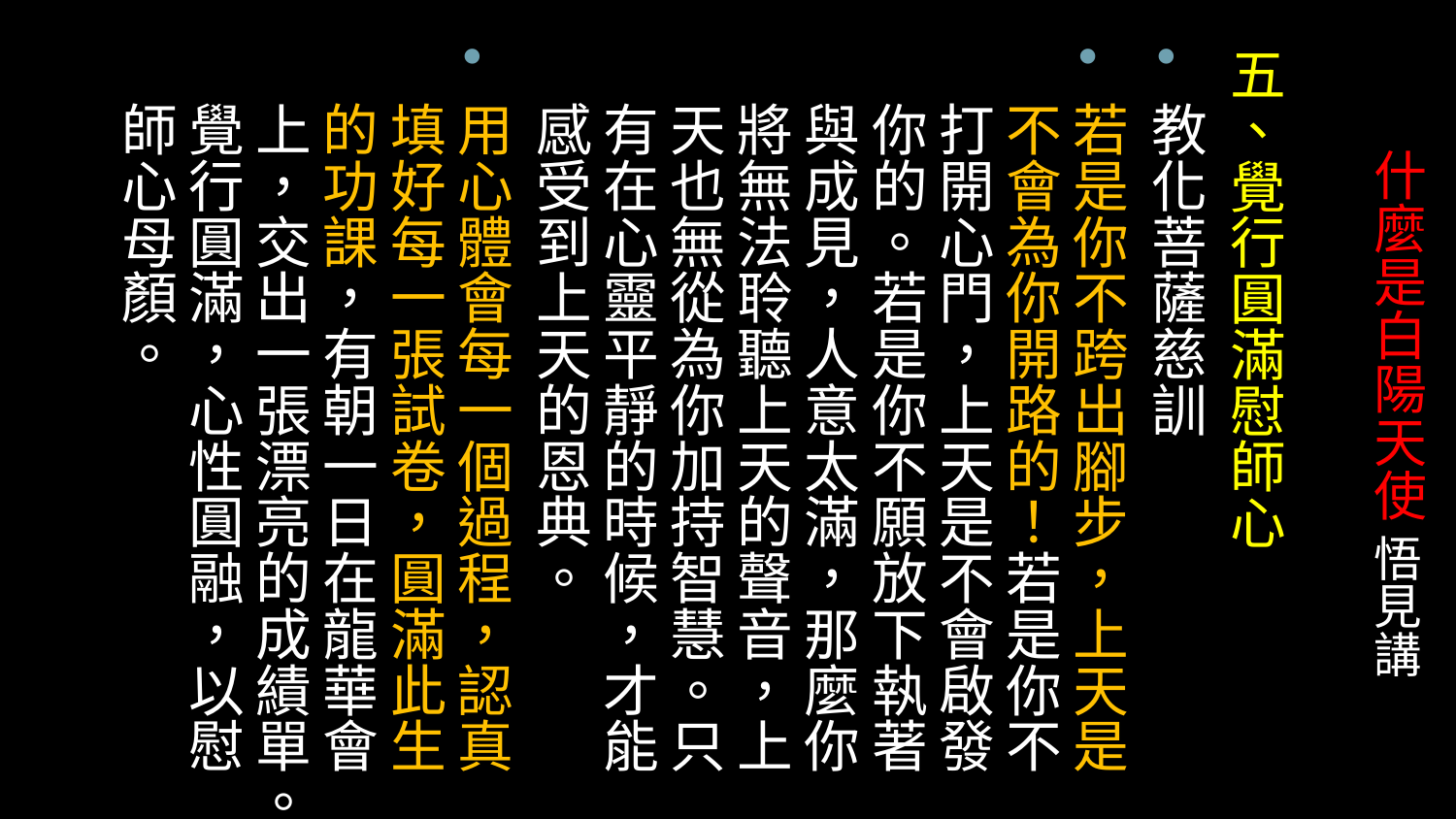

五、覺行圓滿慰師心
教化菩薩慈訓
若是你不跨出腳步，上天是不會為你開路的！若是你不打開心門，上天是不會啟發你的。若是你不願放下執著與成見，人意太滿，那麼你將無法聆聽上天的聲音，上天也無從為你加持智慧。只有在心靈平靜的時候，才能感受到上天的恩典。
用心體會每一個過程，認真填好每一張試卷，圓滿此生的功課，有朝一日在龍華會上，交出一張漂亮的成績單。覺行圓滿，心性圓融，以慰師心母顏。

# 什麼是白陽天使 悟見講